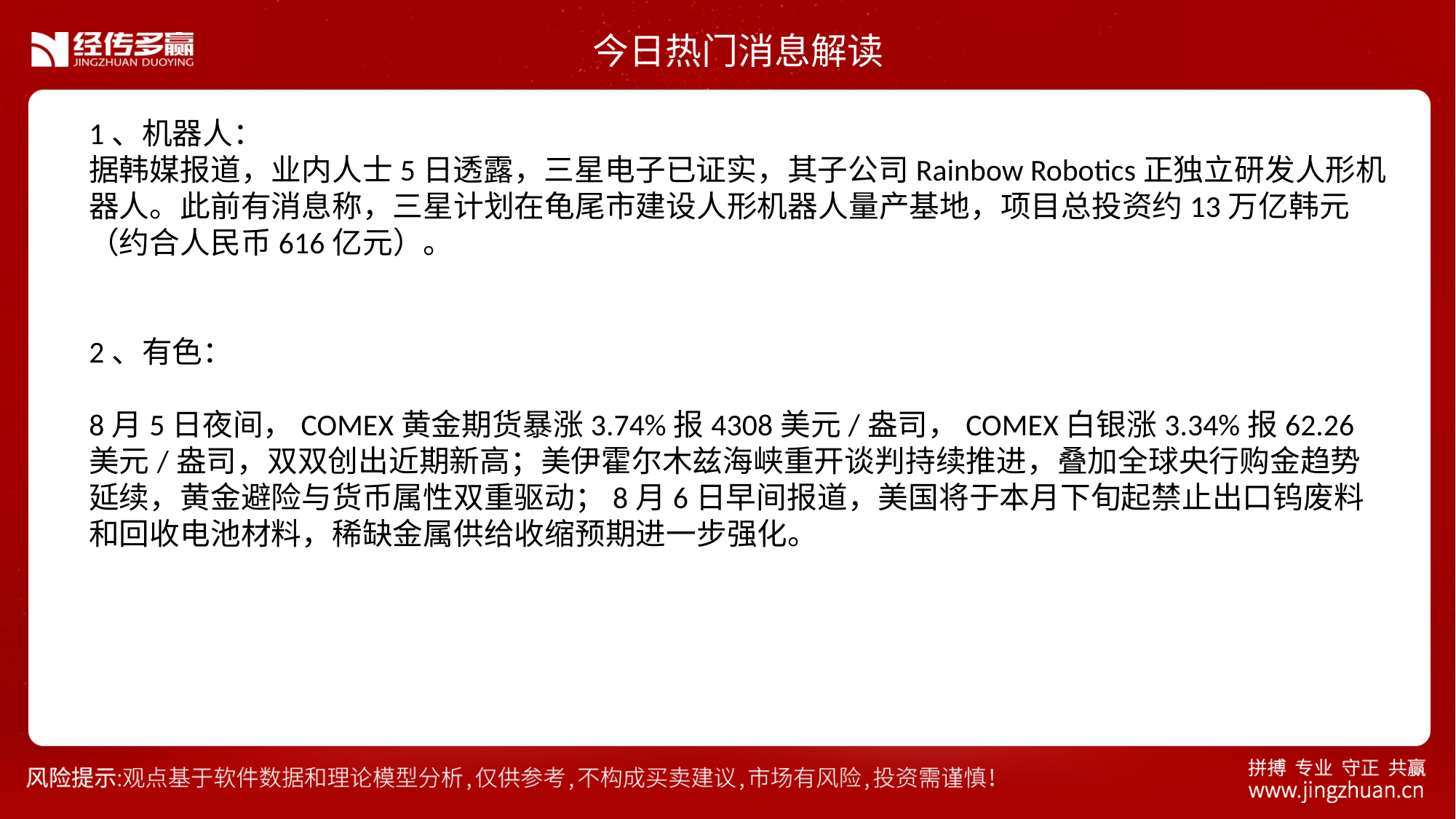

今日热门消息解读
1、机器人：
据韩媒报道，业内人士5日透露，三星电子已证实，其子公司Rainbow Robotics正独立研发人形机器人。此前有消息称，三星计划在龟尾市建设人形机器人量产基地，项目总投资约13万亿韩元（约合人民币616亿元）。

2、有色：

8月5日夜间，COMEX黄金期货暴涨3.74%报4308美元/盎司，COMEX白银涨3.34%报62.26美元/盎司，双双创出近期新高；美伊霍尔木兹海峡重开谈判持续推进，叠加全球央行购金趋势延续，黄金避险与货币属性双重驱动；8月6日早间报道，美国将于本月下旬起禁止出口钨废料和回收电池材料，稀缺金属供给收缩预期进一步强化。